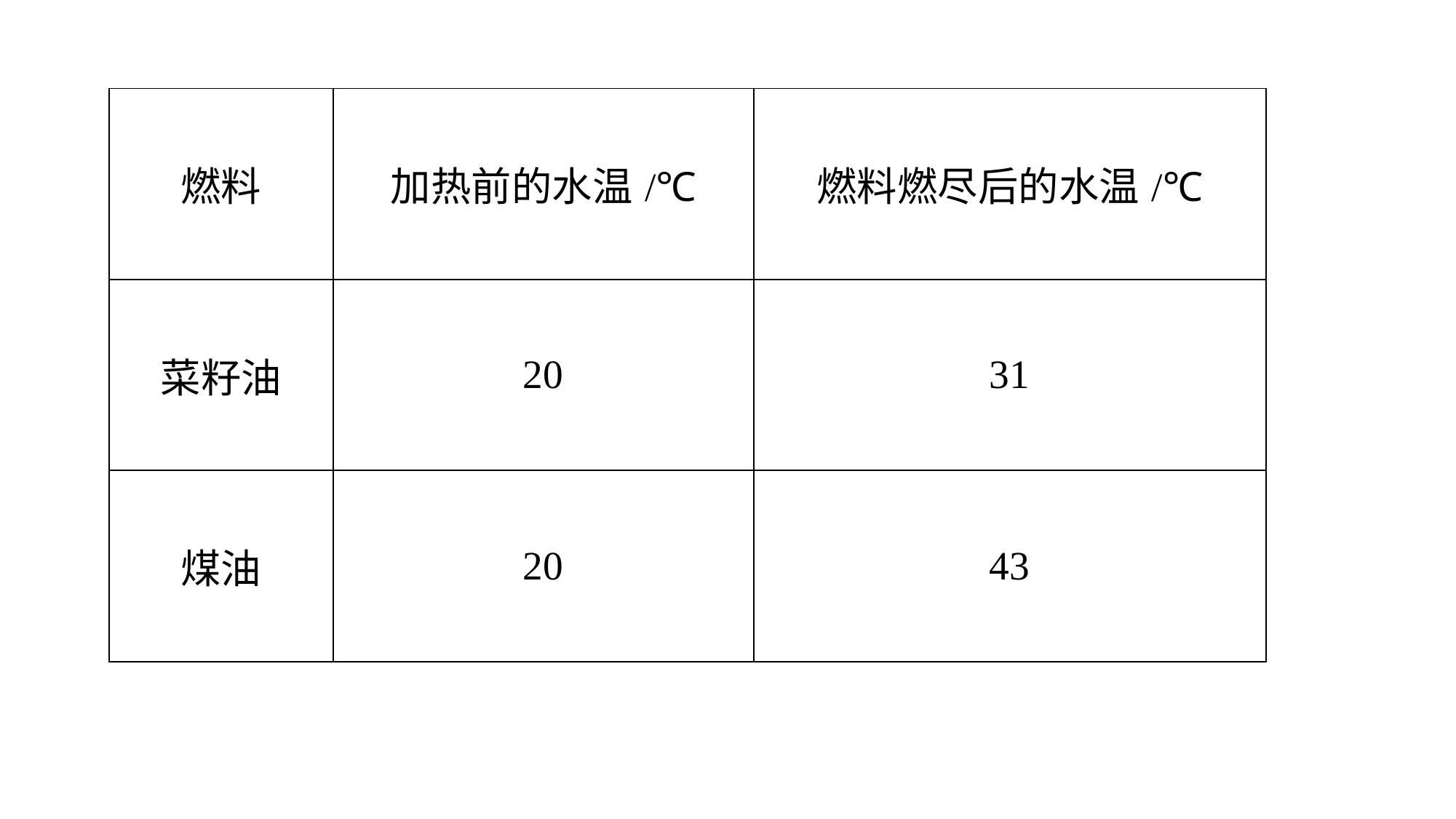

| 燃料 | 加热前的水温/℃ | 燃料燃尽后的水温/℃ |
| --- | --- | --- |
| 菜籽油 | 20 | 31 |
| 煤油 | 20 | 43 |